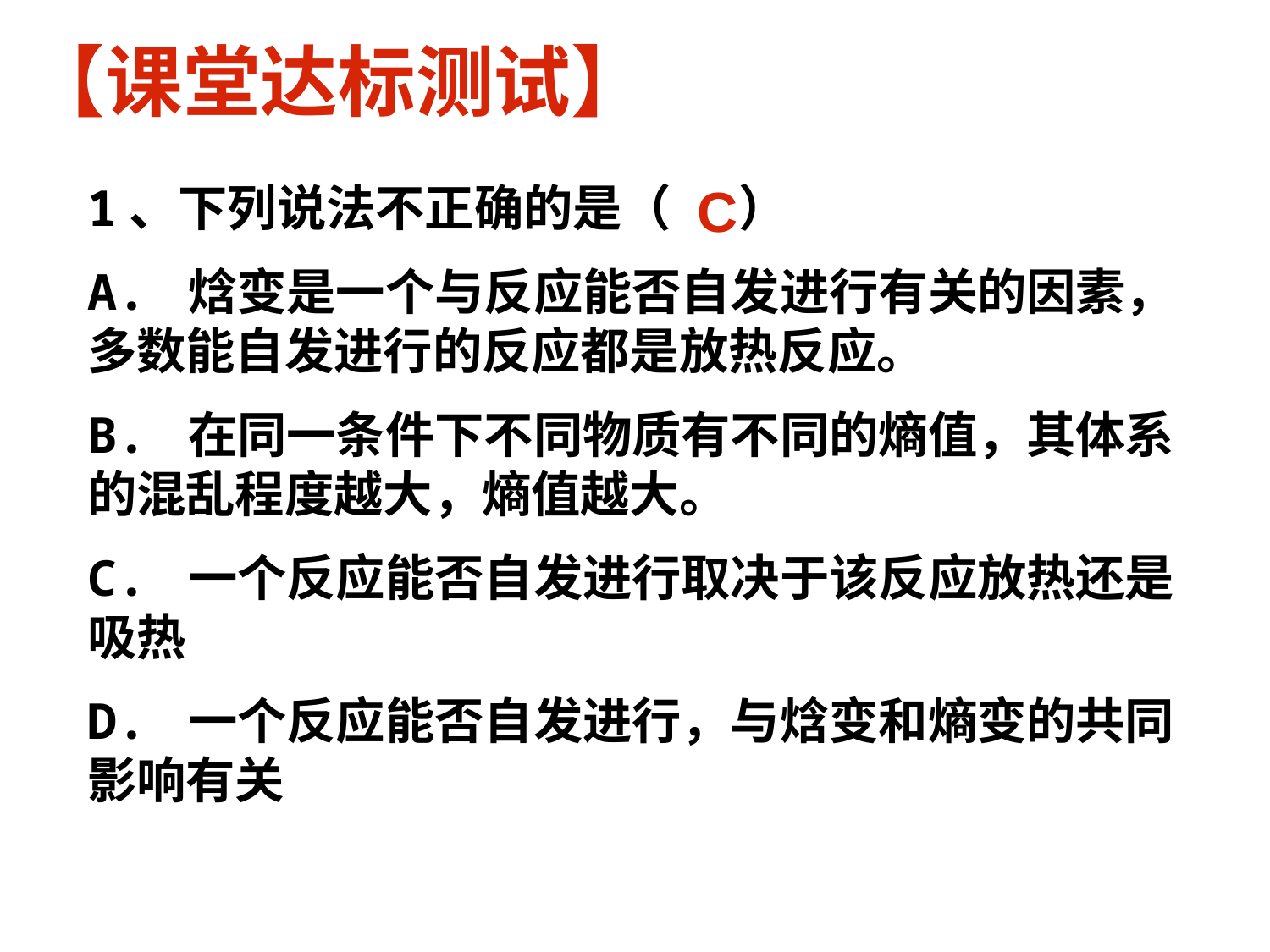

# 【课堂达标测试】
C
1、下列说法不正确的是（      ）
A. 焓变是一个与反应能否自发进行有关的因素，多数能自发进行的反应都是放热反应。
B. 在同一条件下不同物质有不同的熵值，其体系的混乱程度越大，熵值越大。
C. 一个反应能否自发进行取决于该反应放热还是吸热
D. 一个反应能否自发进行，与焓变和熵变的共同影响有关